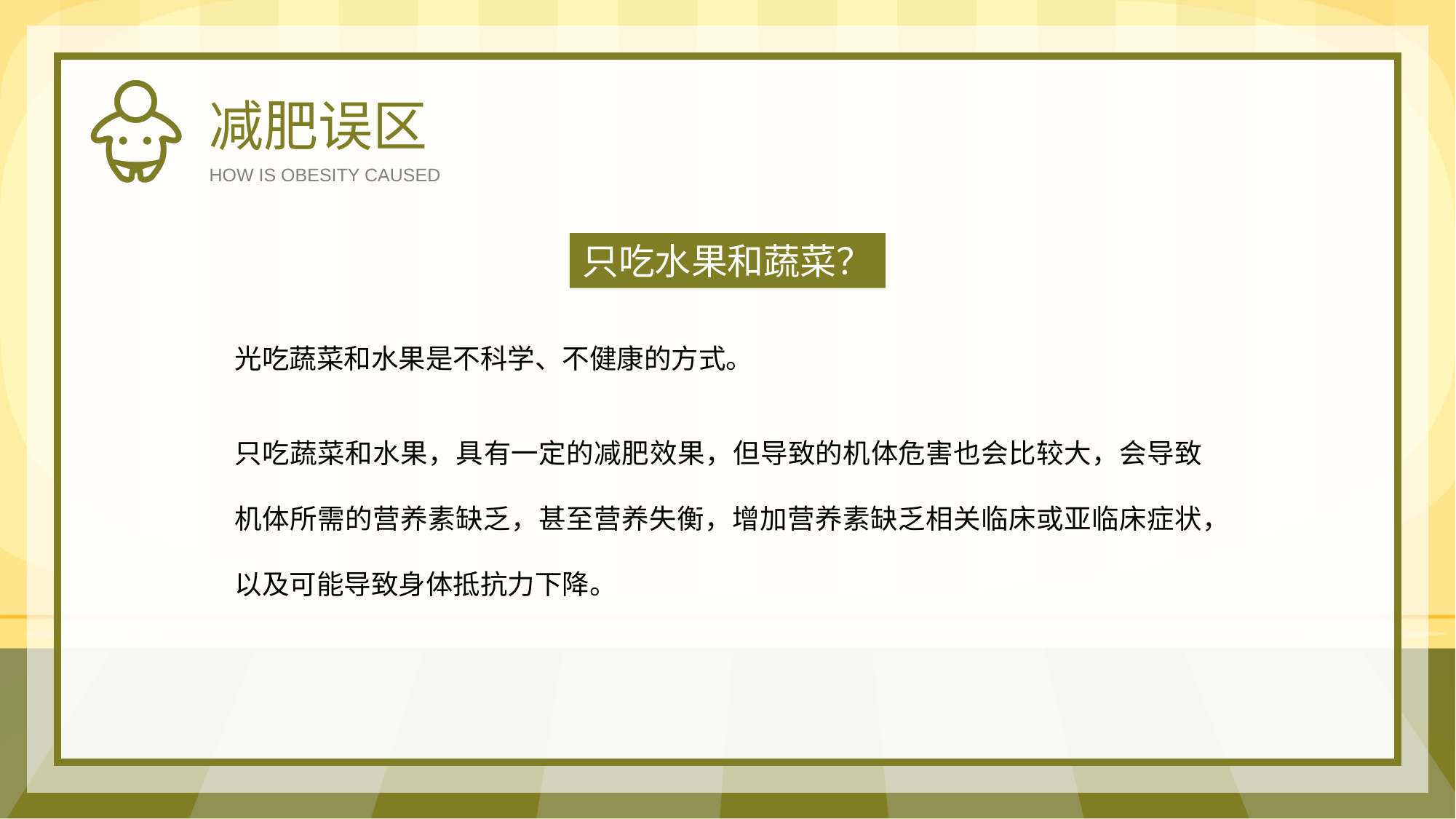

减肥误区
HOW IS OBESITY CAUSED
只吃水果和蔬菜？
光吃蔬菜和水果是不科学、不健康的方式。
只吃蔬菜和水果，具有一定的减肥效果，但导致的机体危害也会比较大，会导致机体所需的营养素缺乏，甚至营养失衡，增加营养素缺乏相关临床或亚临床症状，以及可能导致身体抵抗力下降。